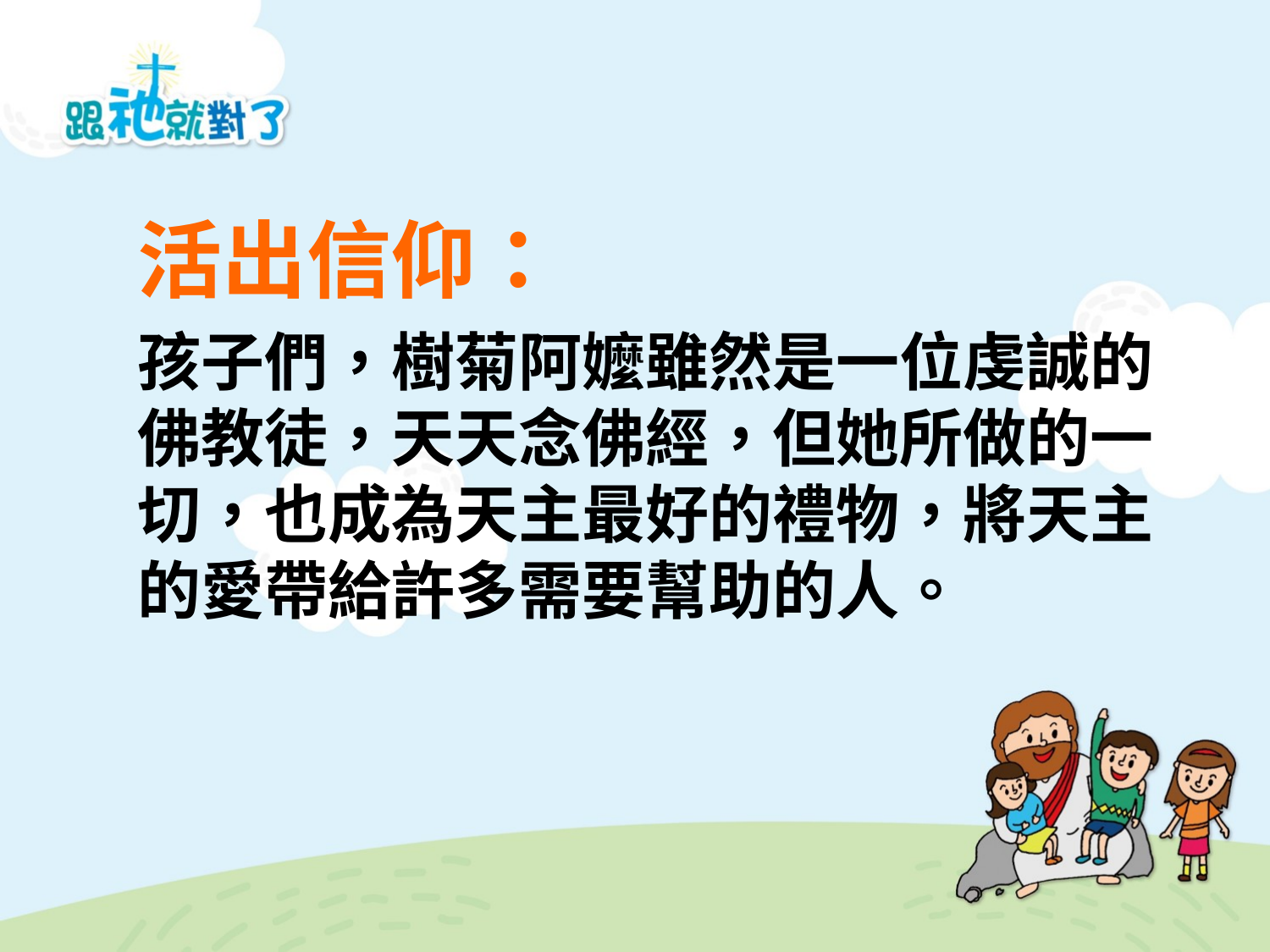

活出信仰：
孩子們，樹菊阿嬤雖然是一位虔誠的佛教徒，天天念佛經，但她所做的一切，也成為天主最好的禮物，將天主的愛帶給許多需要幫助的人。